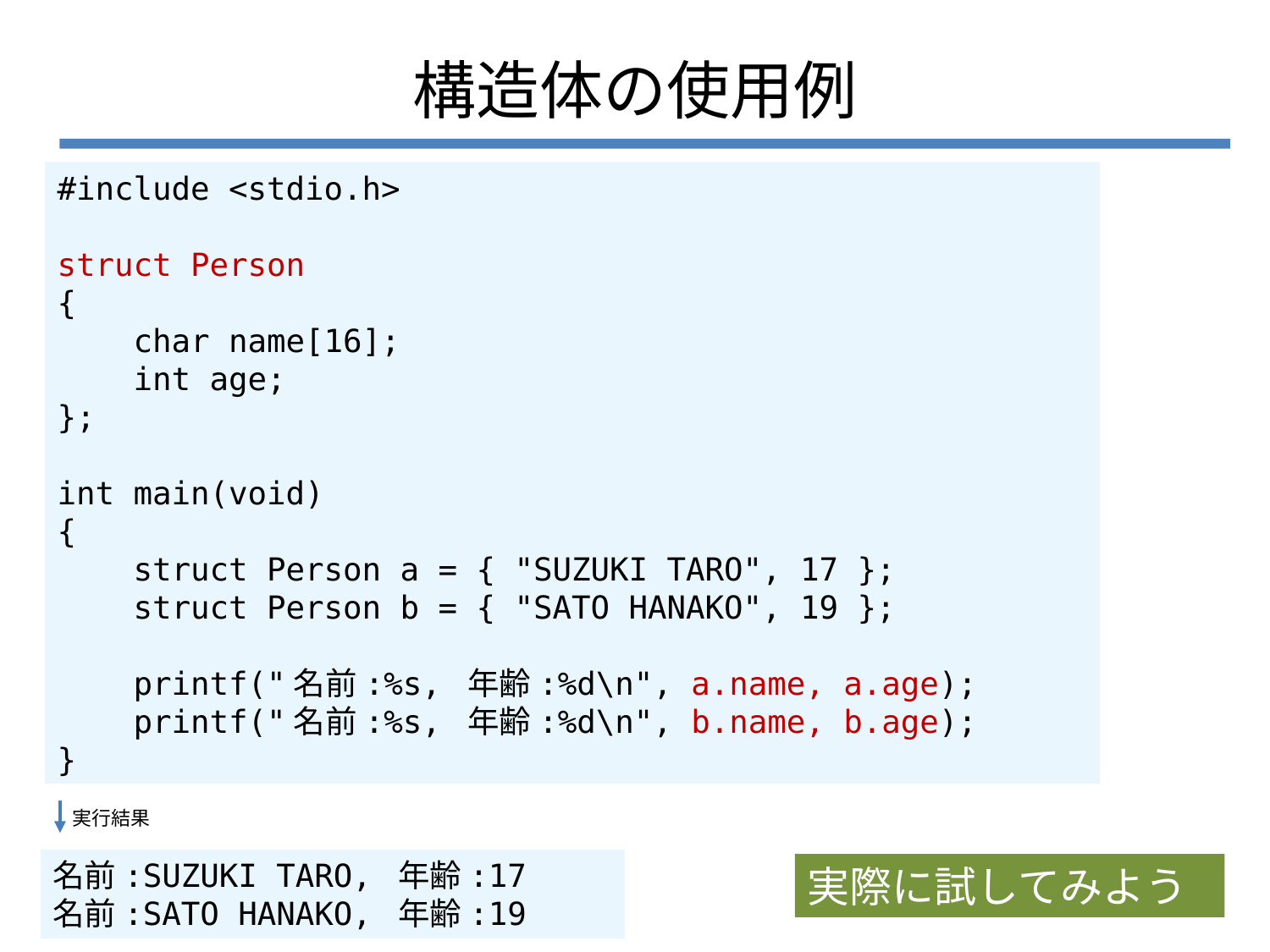

# 構造体の使用例
#include <stdio.h>

struct Person
{
    char name[16];
    int age;
};

int main(void)
{
    struct Person a = { "SUZUKI TARO", 17 };
    struct Person b = { "SATO HANAKO", 19 };

    printf("名前:%s, 年齢:%d\n", a.name, a.age);
    printf("名前:%s, 年齢:%d\n", b.name, b.age);
}
実行結果
名前:SUZUKI TARO, 年齢:17
名前:SATO HANAKO, 年齢:19
実際に試してみよう